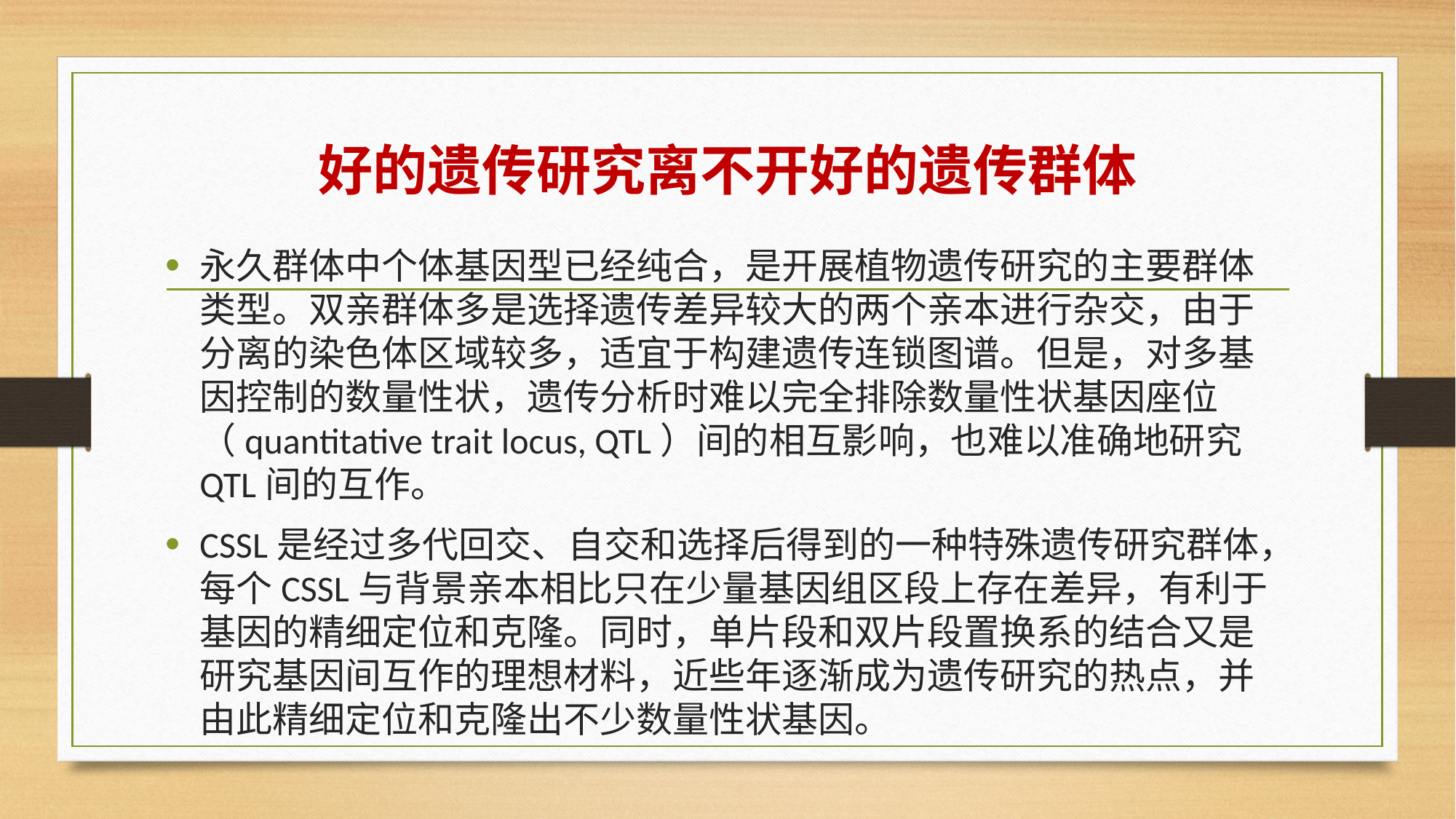

# 好的遗传研究离不开好的遗传群体
永久群体中个体基因型已经纯合，是开展植物遗传研究的主要群体类型。双亲群体多是选择遗传差异较大的两个亲本进行杂交，由于分离的染色体区域较多，适宜于构建遗传连锁图谱。但是，对多基因控制的数量性状，遗传分析时难以完全排除数量性状基因座位（quantitative trait locus, QTL）间的相互影响，也难以准确地研究QTL间的互作。
CSSL是经过多代回交、自交和选择后得到的一种特殊遗传研究群体，每个CSSL与背景亲本相比只在少量基因组区段上存在差异，有利于基因的精细定位和克隆。同时，单片段和双片段置换系的结合又是研究基因间互作的理想材料，近些年逐渐成为遗传研究的热点，并由此精细定位和克隆出不少数量性状基因。